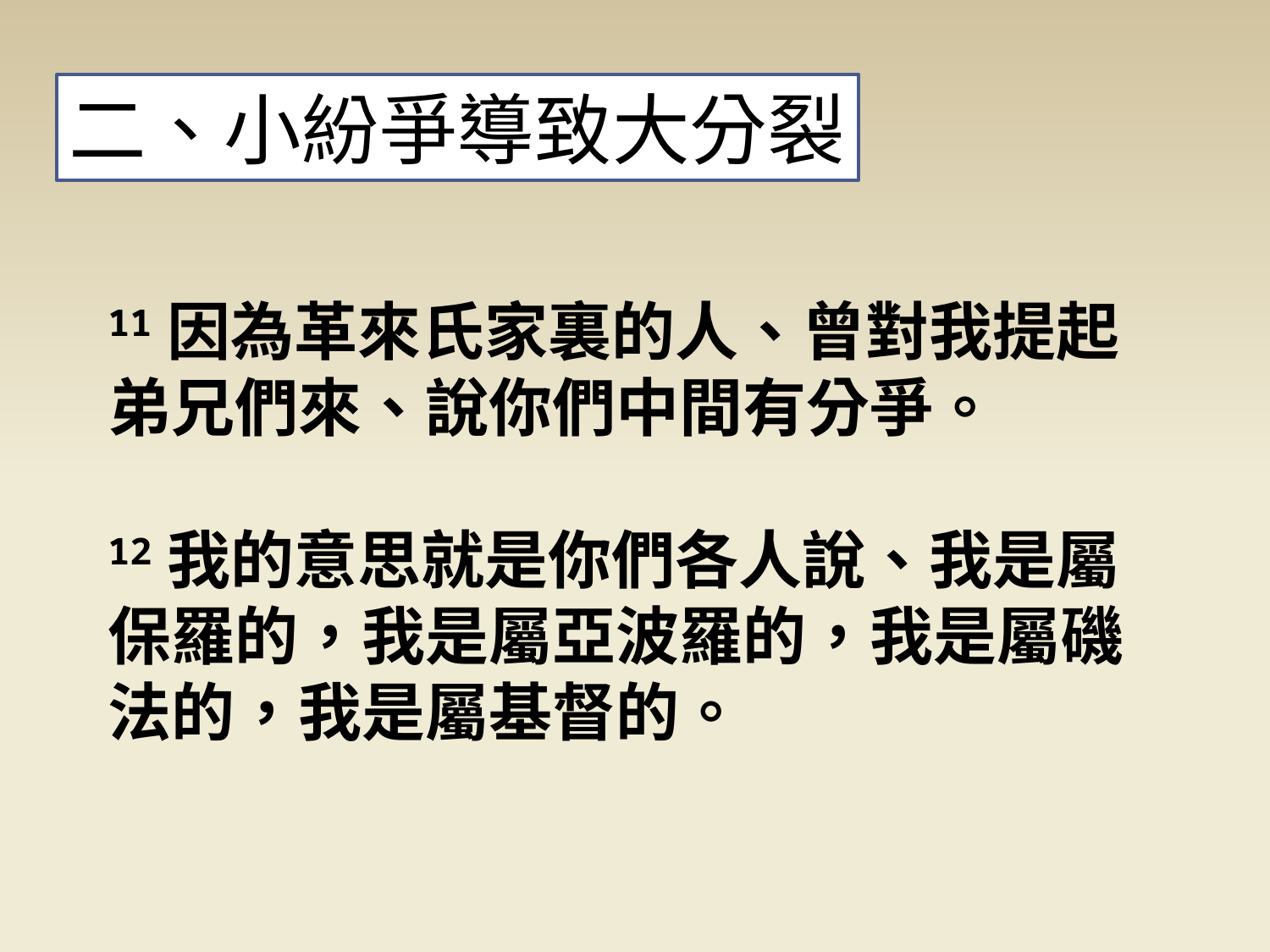

二、小紛爭導致大分裂
11因為革來氏家裏的人、曾對我提起弟兄們來、說你們中間有分爭。

12我的意思就是你們各人說、我是屬保羅的，我是屬亞波羅的，我是屬磯法的，我是屬基督的。